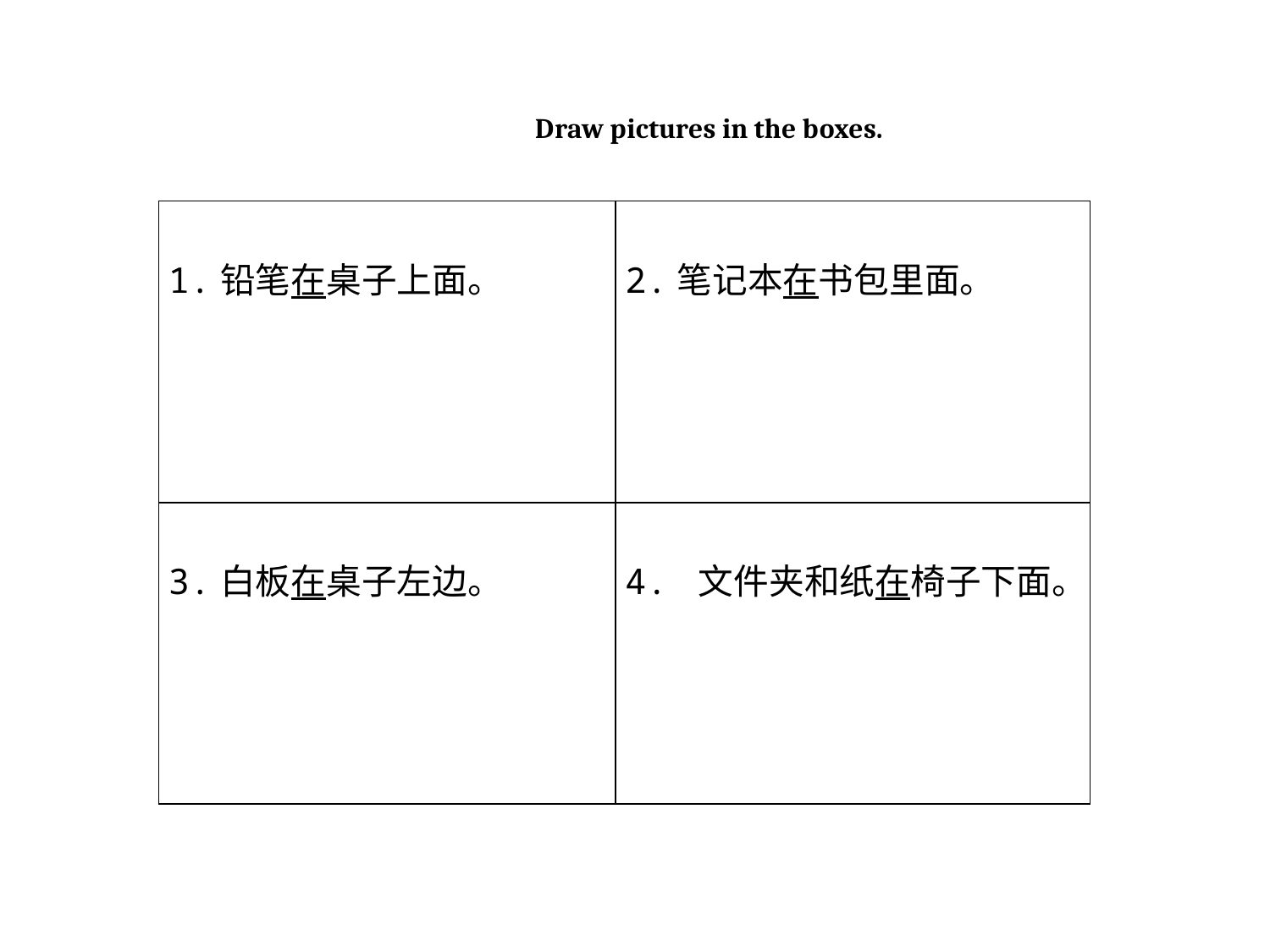

Draw pictures in the boxes.
| 1.铅笔在桌子上面。 | 2.笔记本在书包里面。 |
| --- | --- |
| 3.白板在桌子左边。 | 4. 文件夹和纸在椅子下面。 |